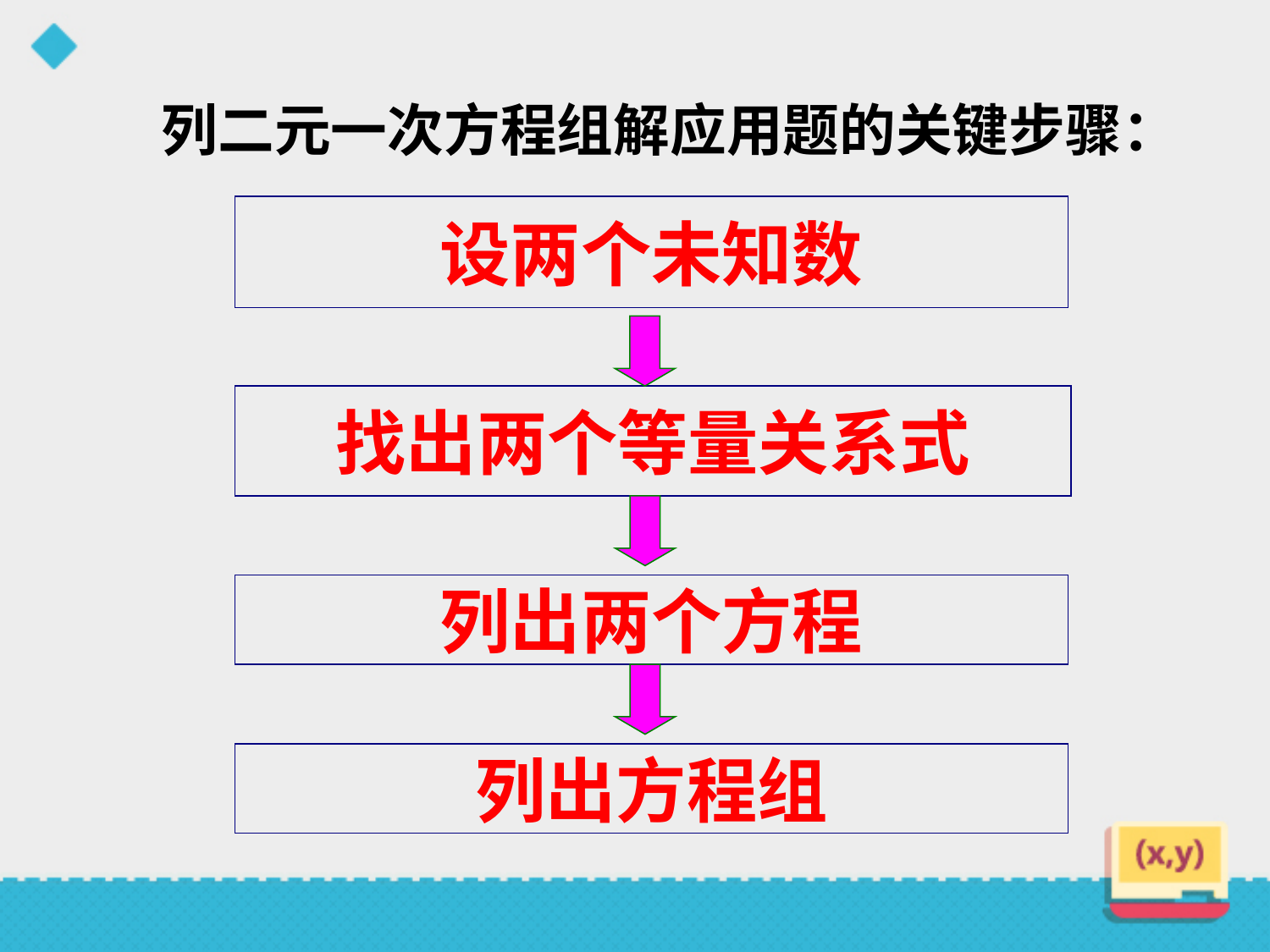

# 列二元一次方程组解应用题的关键步骤：
设两个未知数

找出两个等量关系式

列出两个方程

列出方程组